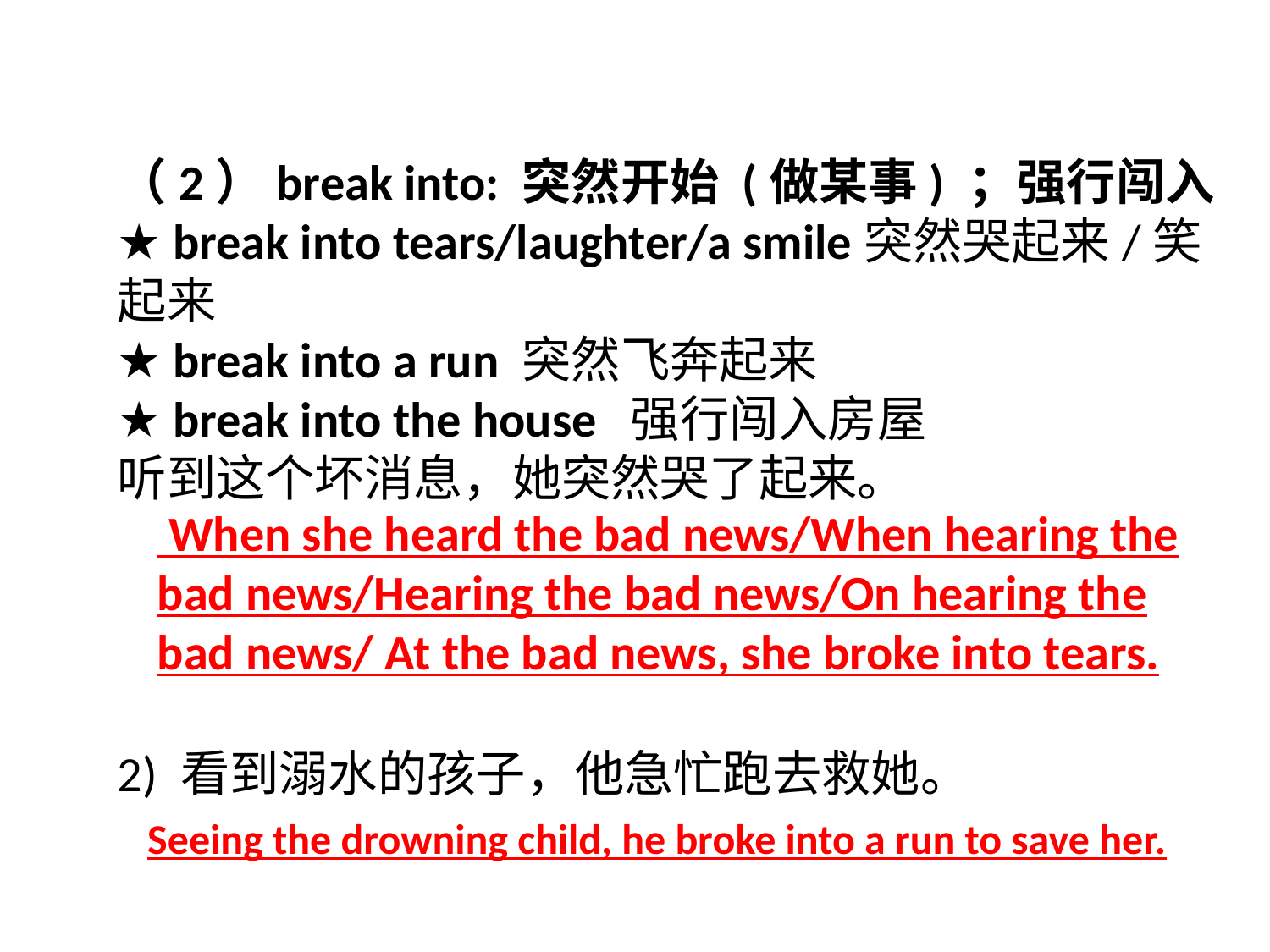

# （2）break into: 突然开始 (做某事) ；强行闯入
★ break into tears/laughter/a smile突然哭起来/笑起来
★ break into a run 突然飞奔起来
★ break into the house  强行闯入房屋
听到这个坏消息，她突然哭了起来。
2) 看到溺水的孩子，他急忙跑去救她。

 When she heard the bad news/When hearing the bad news/Hearing the bad news/On hearing the bad news/ At the bad news, she broke into tears.
Seeing the drowning child, he broke into a run to save her.